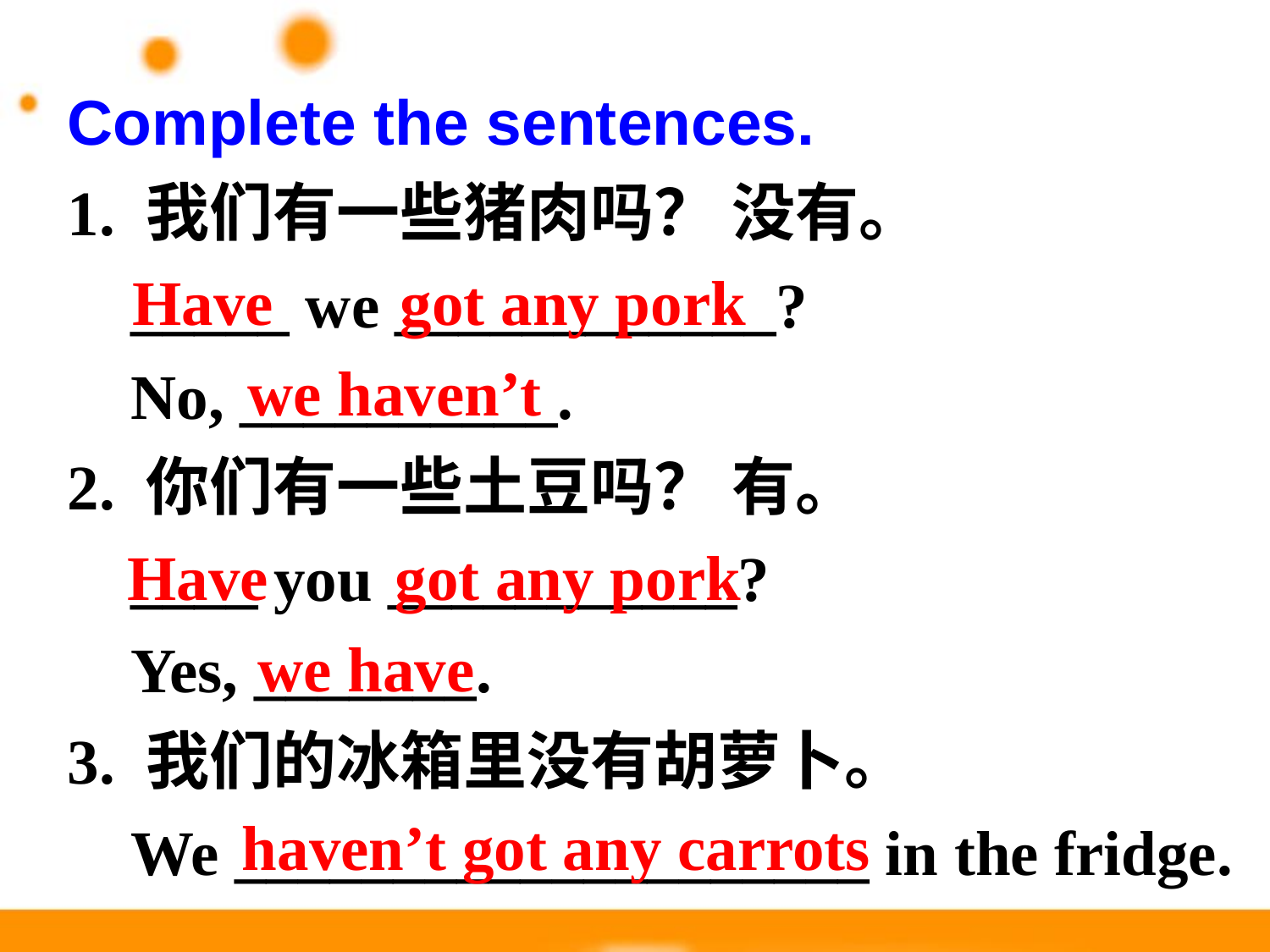

Complete the sentences.
1. 我们有一些猪肉吗？ 没有。
    _____ we ____________?
    No, __________.
2. 你们有一些土豆吗？ 有。
    ____ you ___________?
    Yes, _______.
3. 我们的冰箱里没有胡萝卜。
    We ____________________ in the fridge.
Have        got any pork
we haven’t
Have        got any pork
we have
haven’t got any carrots